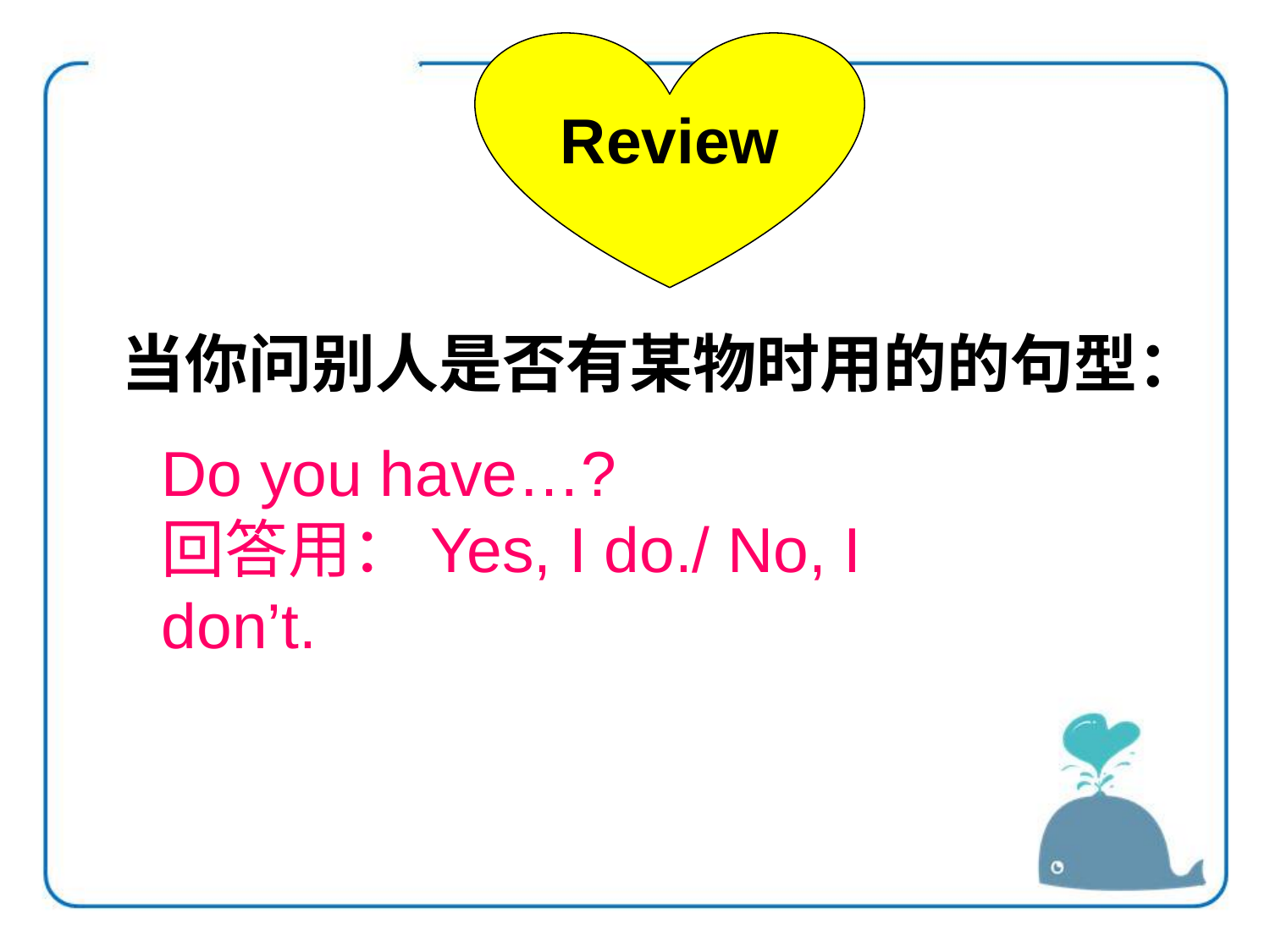

Review
当你问别人是否有某物时用的的句型：
Do you have…?
回答用：Yes, I do./ No, I don’t.